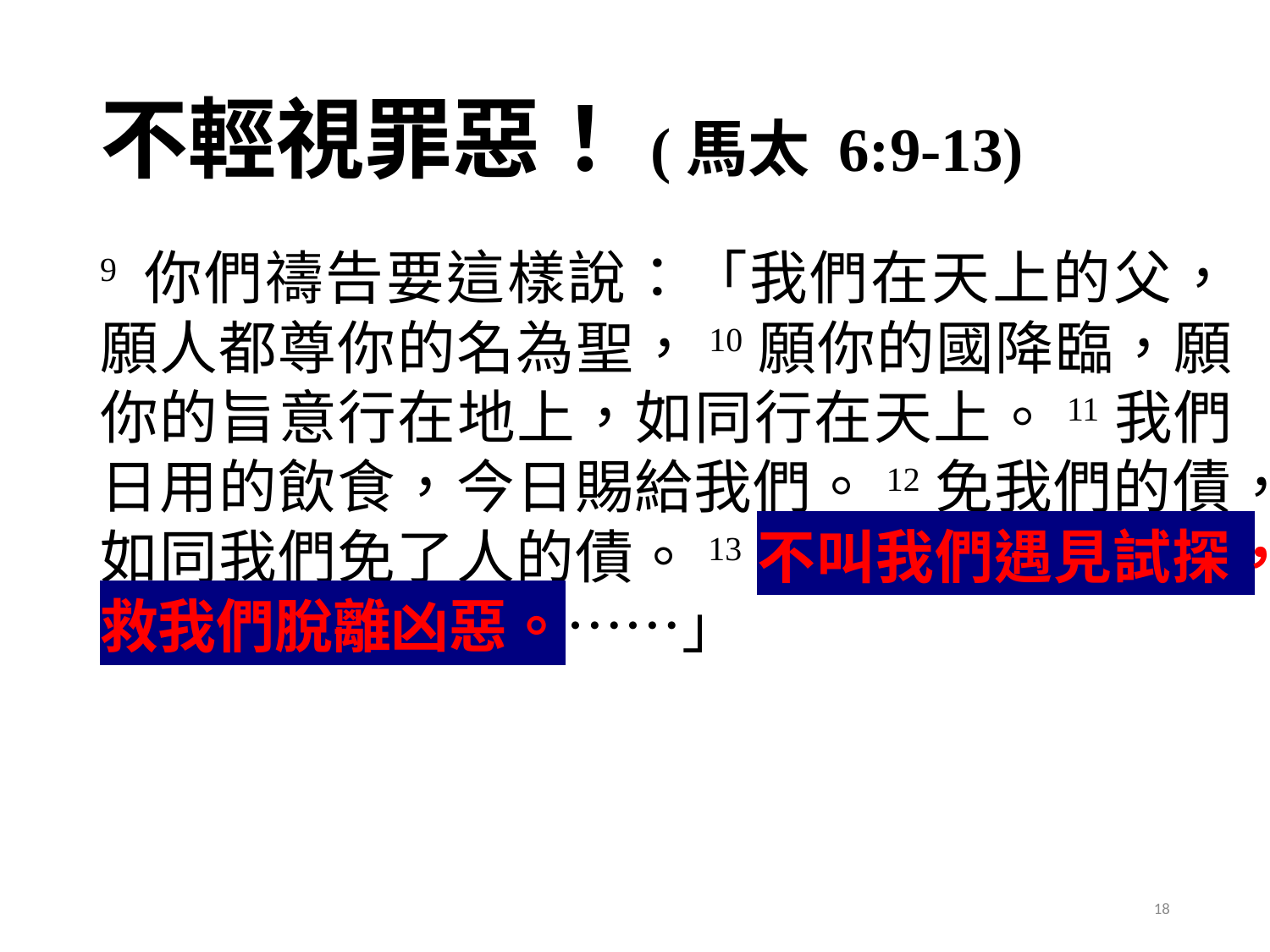

# 不輕視罪惡！(馬太 6:9-13)
9 你們禱告要這樣說：「我們在天上的父，願人都尊你的名為聖，10願你的國降臨，願你的旨意行在地上，如同行在天上。11我們日用的飲食，今日賜給我們。12免我們的債，如同我們免了人的債。13不叫我們遇見試探，救我們脫離凶惡。……」
18